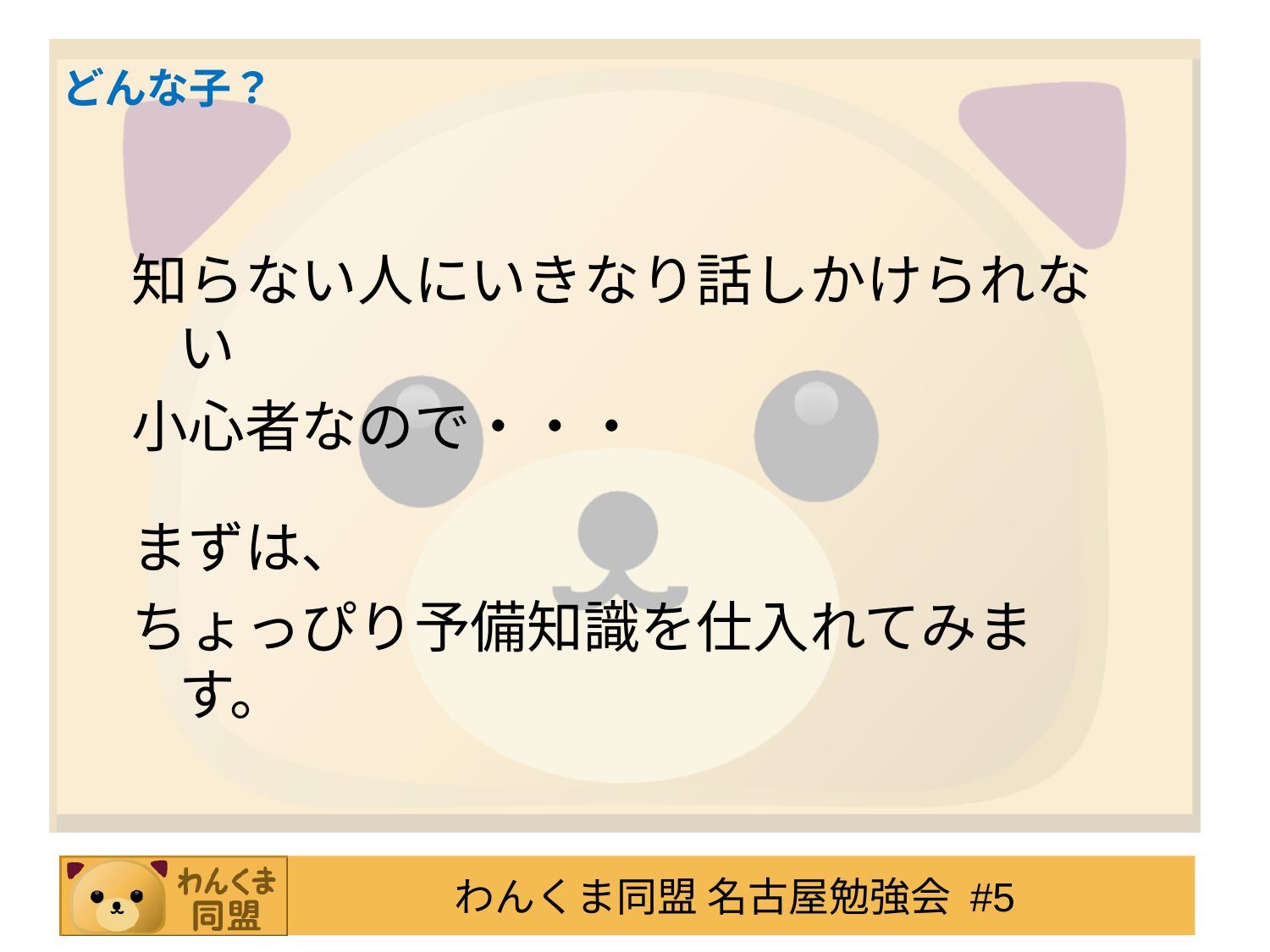

# どんな子？
知らない人にいきなり話しかけられない
小心者なので・・・
まずは、
ちょっぴり予備知識を仕入れてみます。